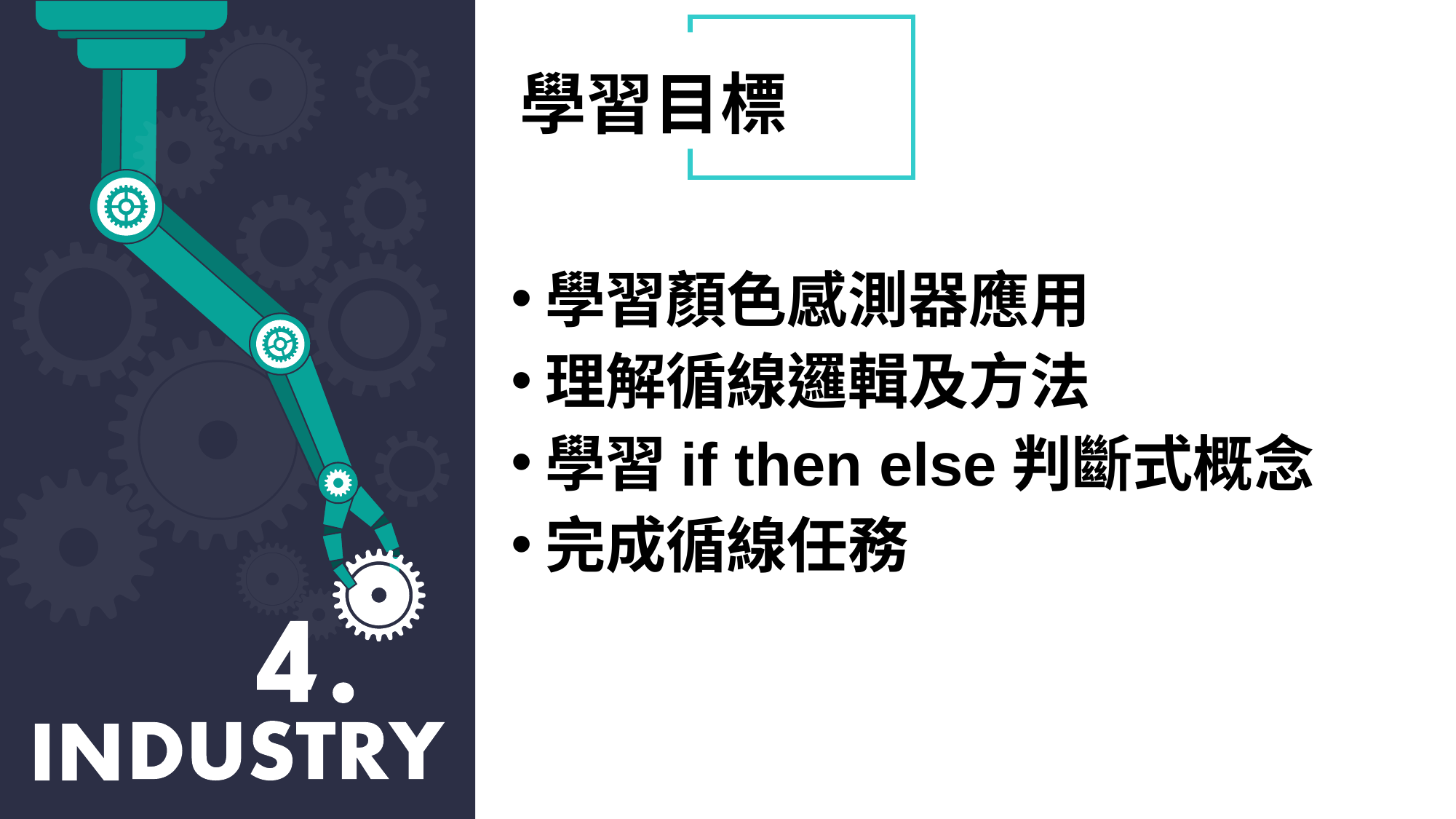

學習目標

學習顏色感測器應用
理解循線邏輯及方法
學習if then else判斷式概念
完成循線任務